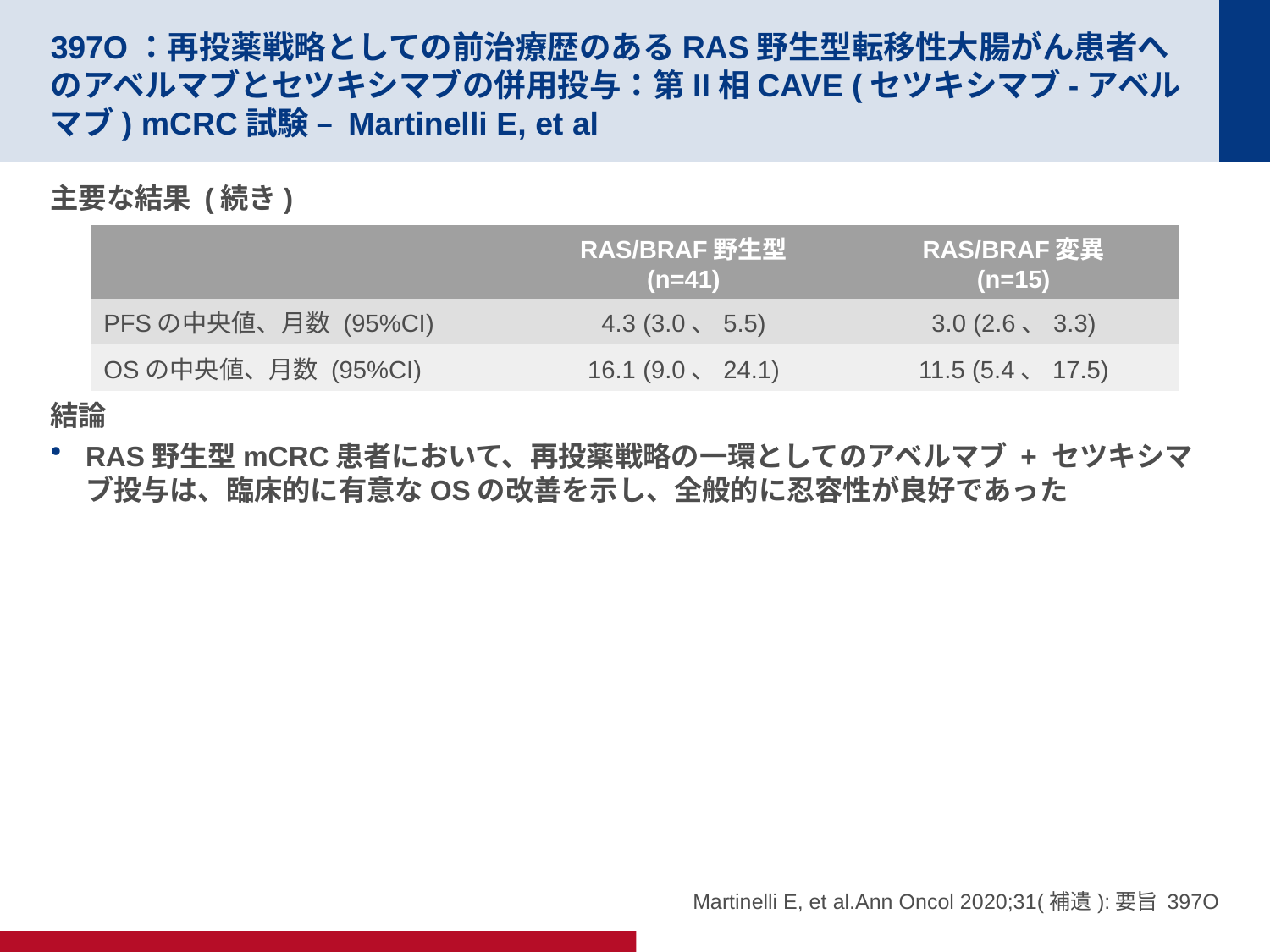

# 397O：再投薬戦略としての前治療歴のあるRAS野生型転移性大腸がん患者へのアベルマブとセツキシマブの併用投与：第II相CAVE (セツキシマブ-アベルマブ) mCRC試験 – Martinelli E, et al
主要な結果 (続き)
結論
RAS野生型mCRC患者において、再投薬戦略の一環としてのアベルマブ + セツキシマブ投与は、臨床的に有意なOSの改善を示し、全般的に忍容性が良好であった
|  | RAS/BRAF野生型 (n=41) | RAS/BRAF変異 (n=15) |
| --- | --- | --- |
| PFSの中央値、月数 (95%CI) | 4.3 (3.0、5.5) | 3.0 (2.6、3.3) |
| OSの中央値、月数 (95%CI) | 16.1 (9.0、24.1) | 11.5 (5.4、17.5) |
Martinelli E, et al.Ann Oncol 2020;31(補遺):要旨 397O